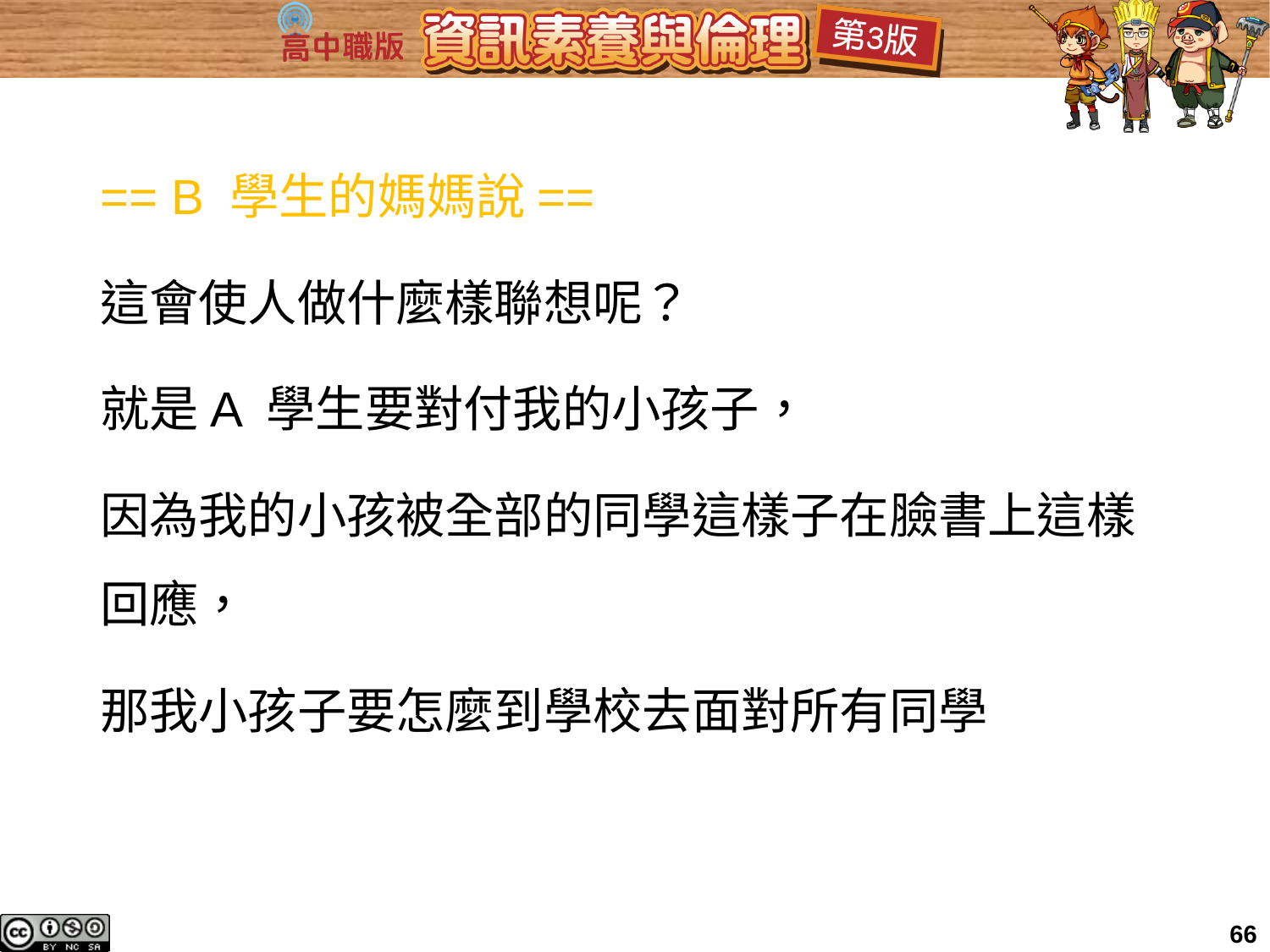

== B 學生的媽媽說==
這會使人做什麼樣聯想呢？
就是A 學生要對付我的小孩子，
因為我的小孩被全部的同學這樣子在臉書上這樣回應，
那我小孩子要怎麼到學校去面對所有同學
66